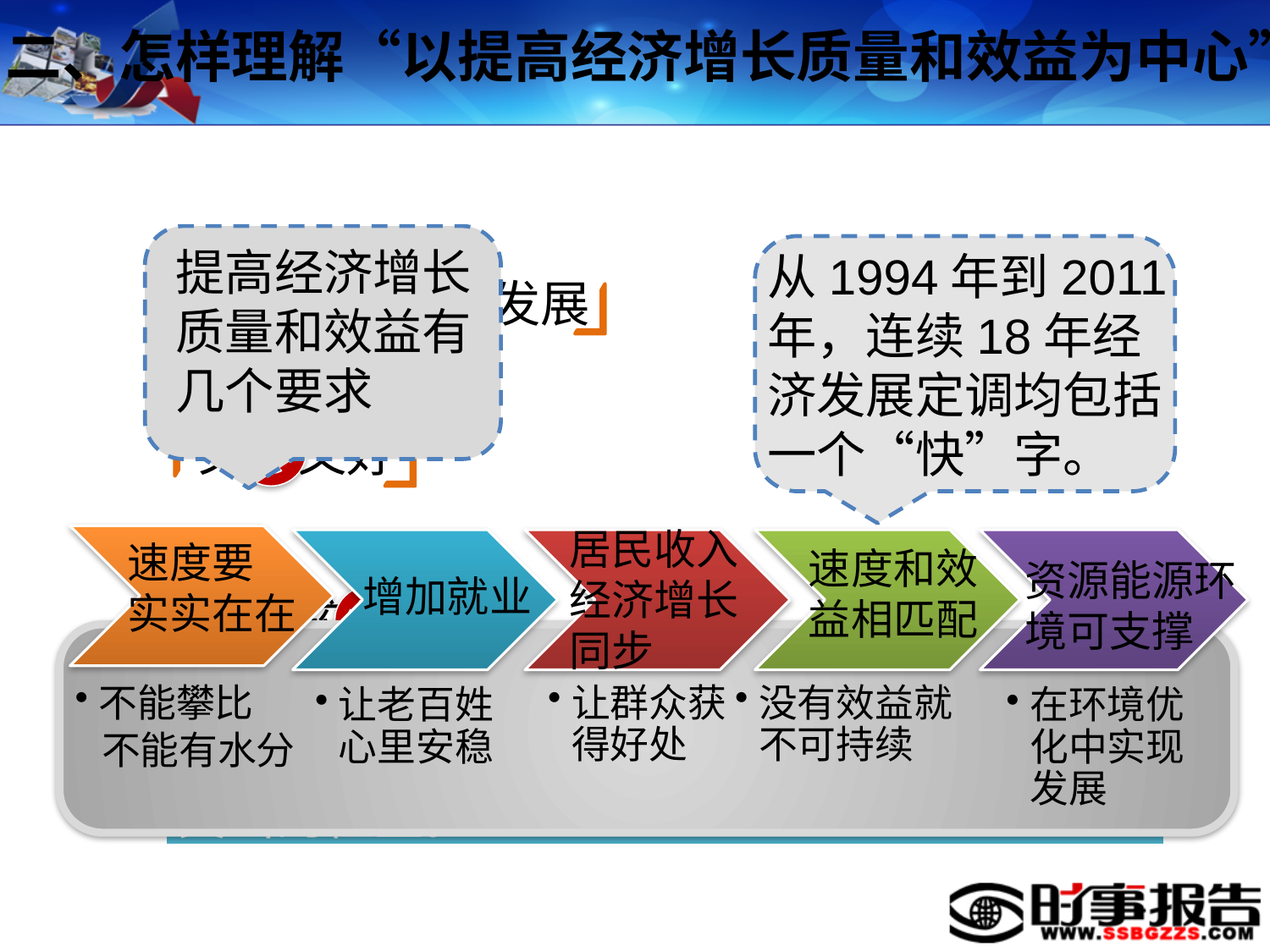

二、怎样理解“以提高经济增长质量和效益为中心”

提高经济增长质量和效益有几个要求

从1994年到2011年，连续18年经济发展定调均包括一个“快”字。
持续快速健康发展

又快又好

居民收入经济增长同步

速度要
实实在在

增加就业

资源能源环
境可支撑

速度和效益相匹配
平稳较快

2012年中央经济工作会议首次去掉“快”字，把提高经济增长质量和效益放在了非常突出的位置。

不能攀比
  不能有水分
让群众获得好处
没有效益就不可持续

让老百姓心里安稳
在环境优化中实现发展